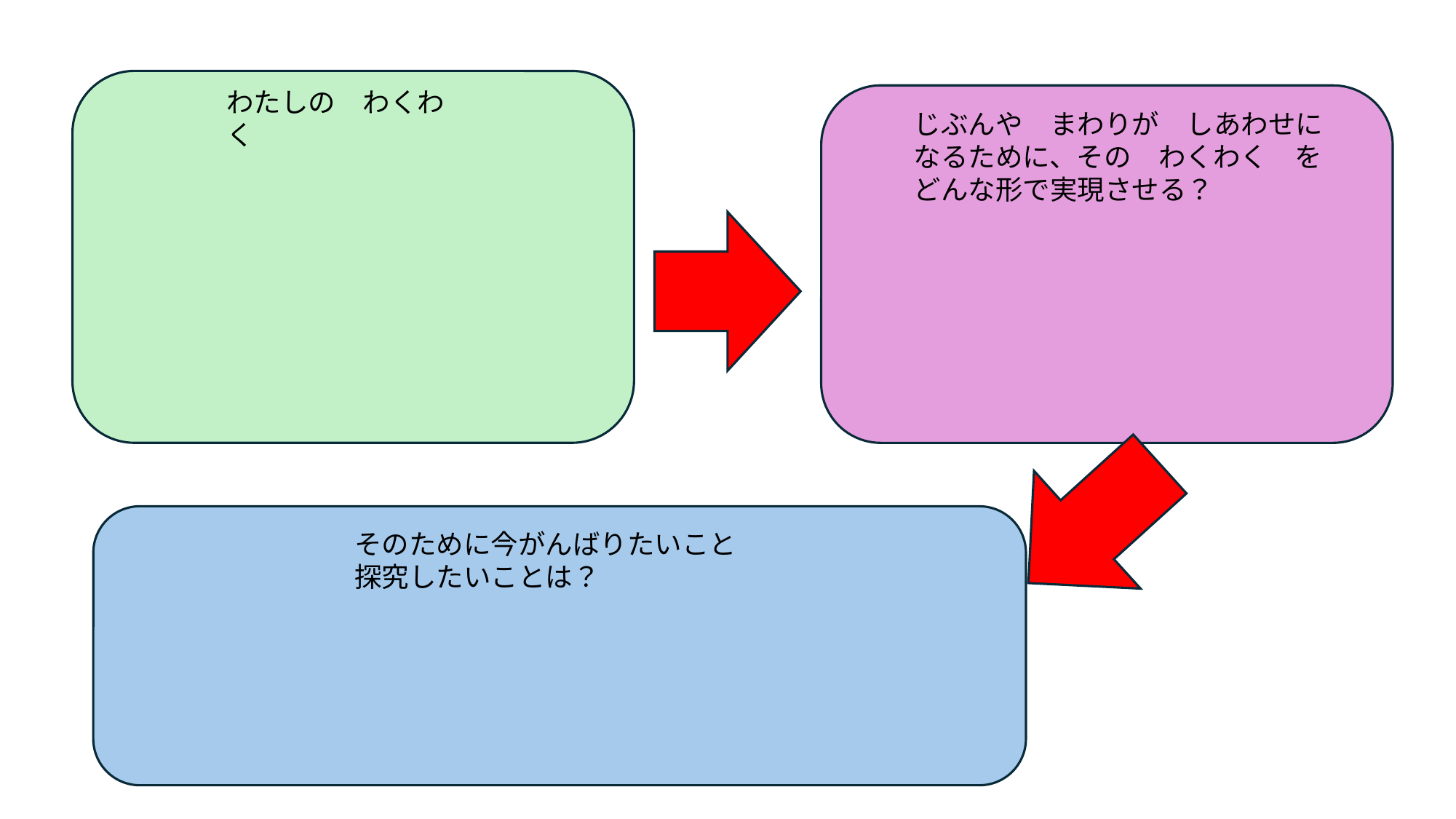

わたしの　わくわく

じぶんや　まわりが　しあわせになるために、その　わくわく　をどんな形で実現させる？

そのために今がんばりたいこと
探究したいことは？